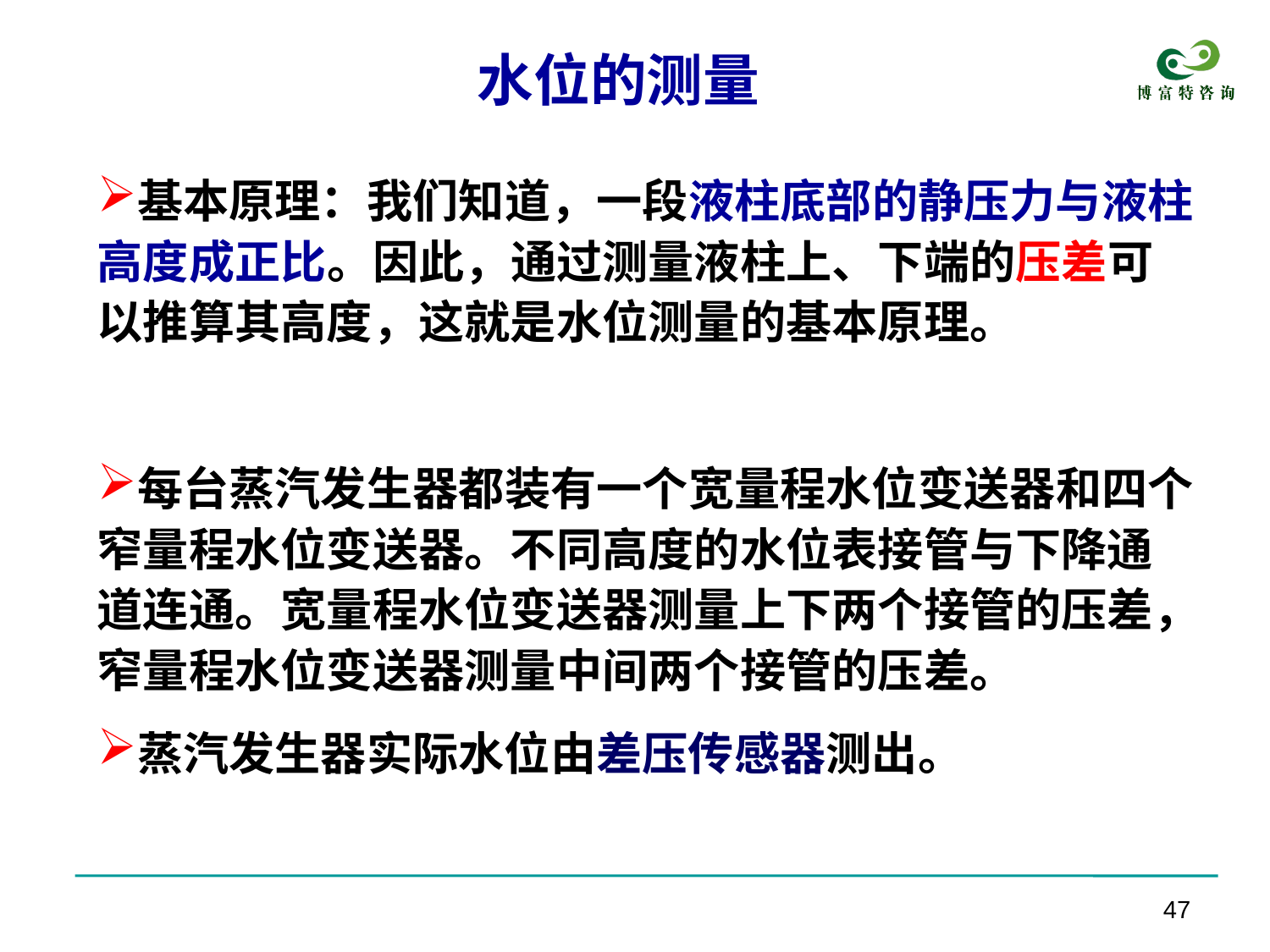

水位的测量
基本原理：我们知道，一段液柱底部的静压力与液柱高度成正比。因此，通过测量液柱上、下端的压差可以推算其高度，这就是水位测量的基本原理。

每台蒸汽发生器都装有一个宽量程水位变送器和四个窄量程水位变送器。不同高度的水位表接管与下降通道连通。宽量程水位变送器测量上下两个接管的压差，窄量程水位变送器测量中间两个接管的压差。
蒸汽发生器实际水位由差压传感器测出。